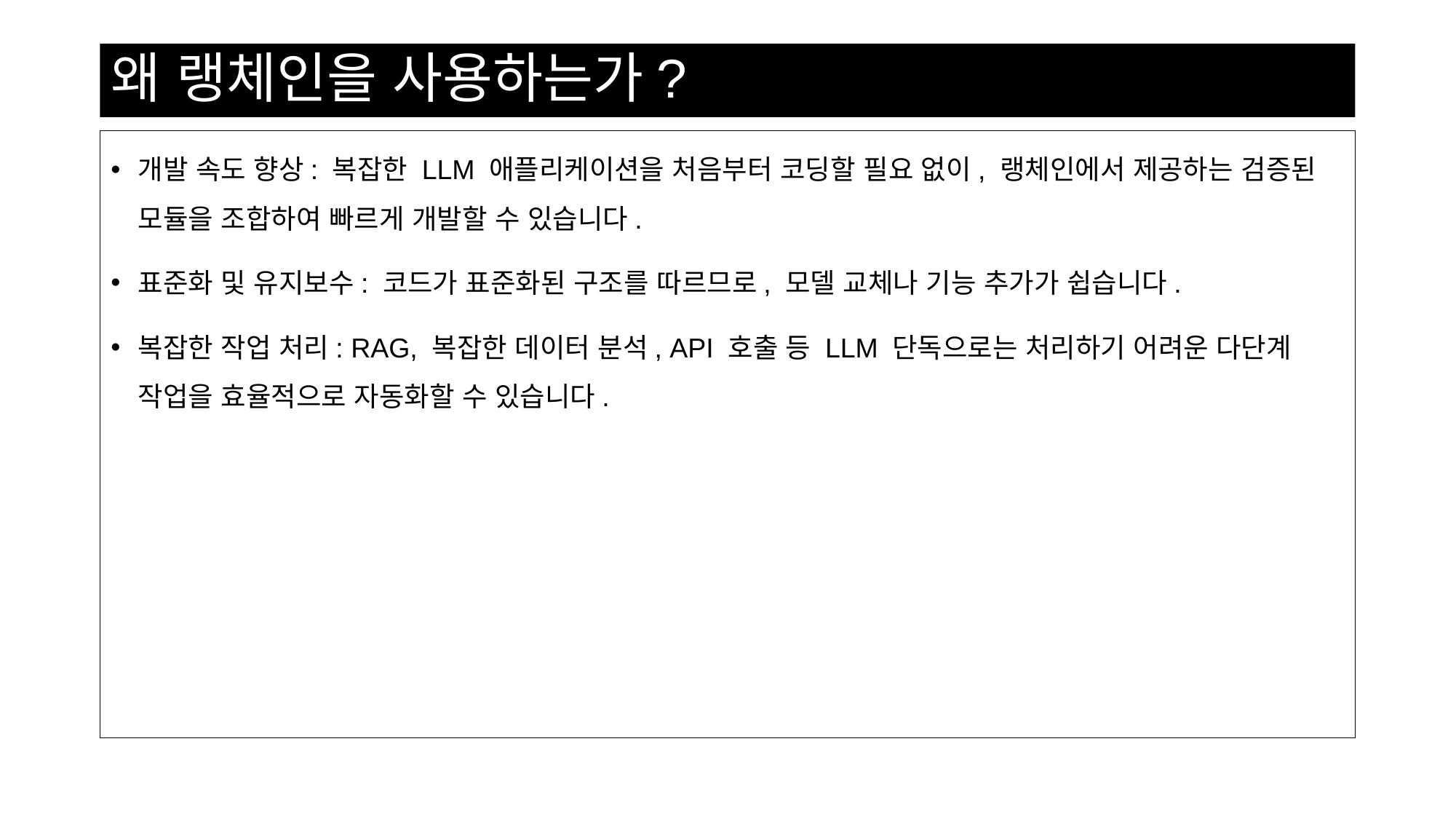

# 왜 랭체인을 사용하는가?
개발 속도 향상: 복잡한 LLM 애플리케이션을 처음부터 코딩할 필요 없이, 랭체인에서 제공하는 검증된 모듈을 조합하여 빠르게 개발할 수 있습니다.
표준화 및 유지보수: 코드가 표준화된 구조를 따르므로, 모델 교체나 기능 추가가 쉽습니다.
복잡한 작업 처리: RAG, 복잡한 데이터 분석, API 호출 등 LLM 단독으로는 처리하기 어려운 다단계 작업을 효율적으로 자동화할 수 있습니다.